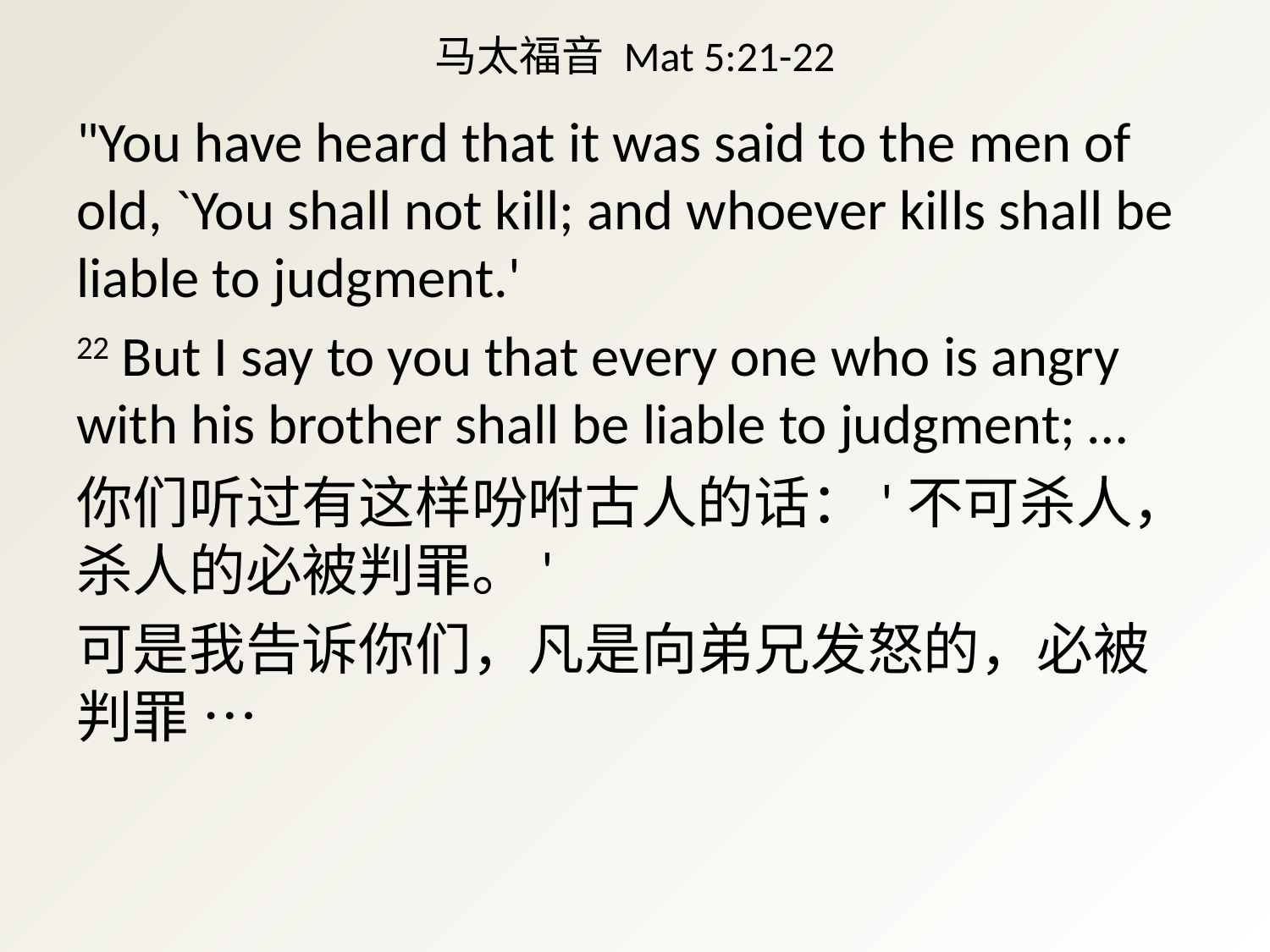

# 马太福音 Mat 5:21-22
"You have heard that it was said to the men of old, `You shall not kill; and whoever kills shall be liable to judgment.'
22 But I say to you that every one who is angry with his brother shall be liable to judgment; …
你们听过有这样吩咐古人的话：'不可杀人，杀人的必被判罪。'
可是我告诉你们，凡是向弟兄发怒的，必被判罪 …